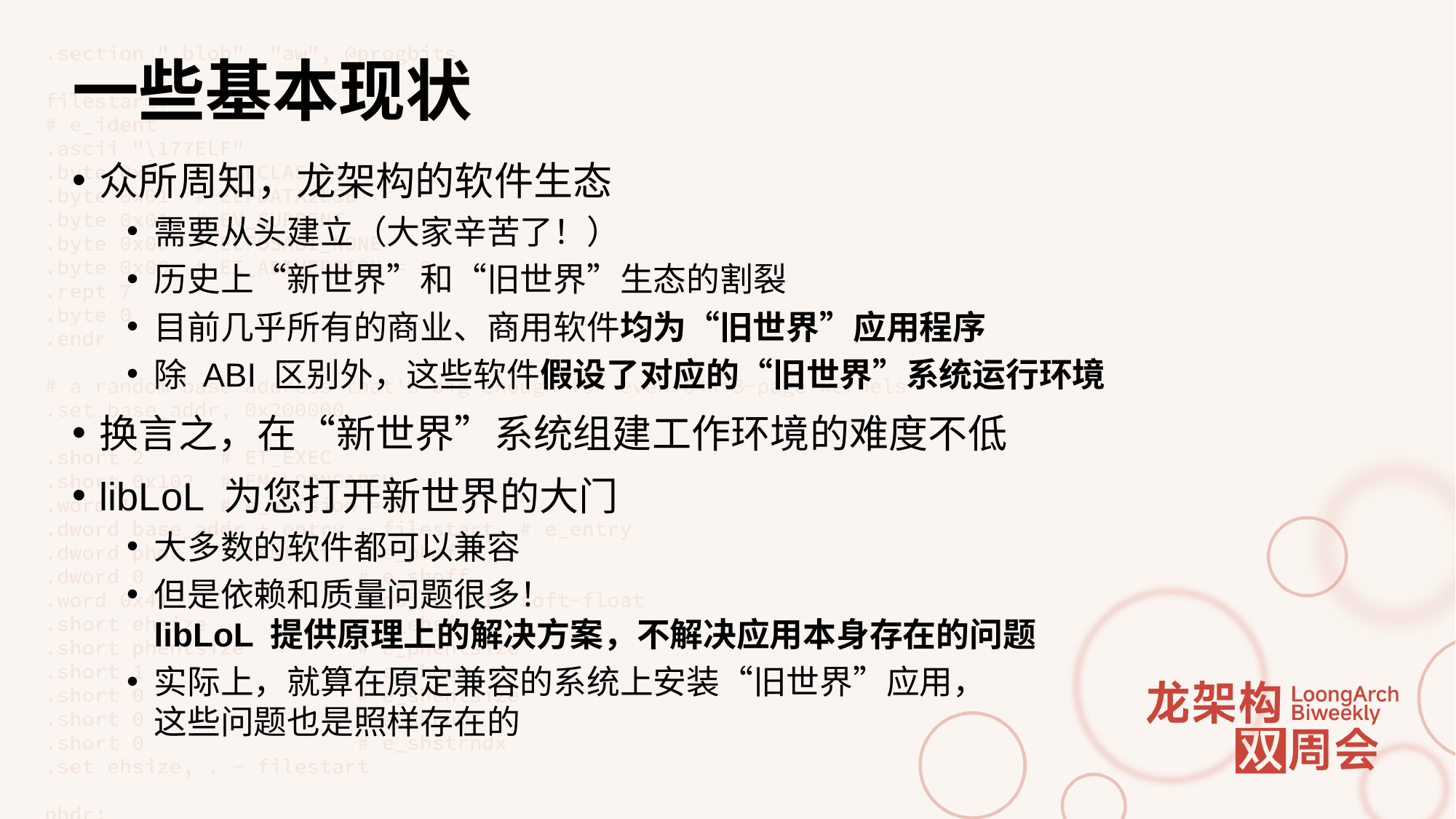

# 一些基本现状
众所周知，龙架构的软件生态
需要从头建立（大家辛苦了！）
历史上“新世界”和“旧世界”生态的割裂
目前几乎所有的商业、商用软件均为“旧世界”应用程序
除 ABI 区别外，这些软件假设了对应的“旧世界”系统运行环境
换言之，在“新世界”系统组建工作环境的难度不低
libLoL 为您打开新世界的大门
大多数的软件都可以兼容
但是依赖和质量问题很多！
libLoL 提供原理上的解决方案，不解决应用本身存在的问题
实际上，就算在原定兼容的系统上安装“旧世界”应用，
这些问题也是照样存在的